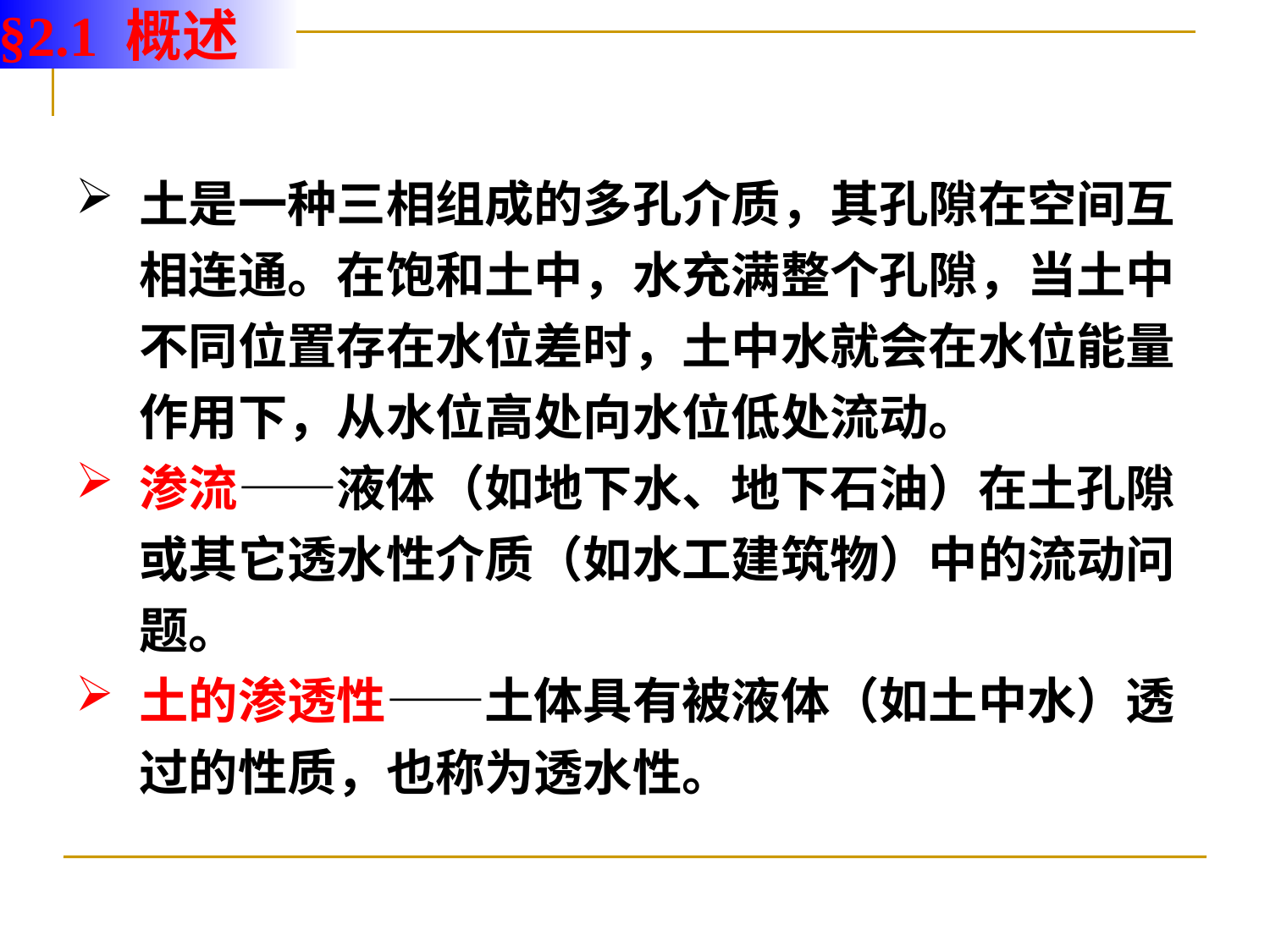

§2.1 概述
土是一种三相组成的多孔介质，其孔隙在空间互相连通。在饱和土中，水充满整个孔隙，当土中不同位置存在水位差时，土中水就会在水位能量作用下，从水位高处向水位低处流动。
渗流——液体（如地下水、地下石油）在土孔隙或其它透水性介质（如水工建筑物）中的流动问题。
土的渗透性——土体具有被液体（如土中水）透过的性质，也称为透水性。